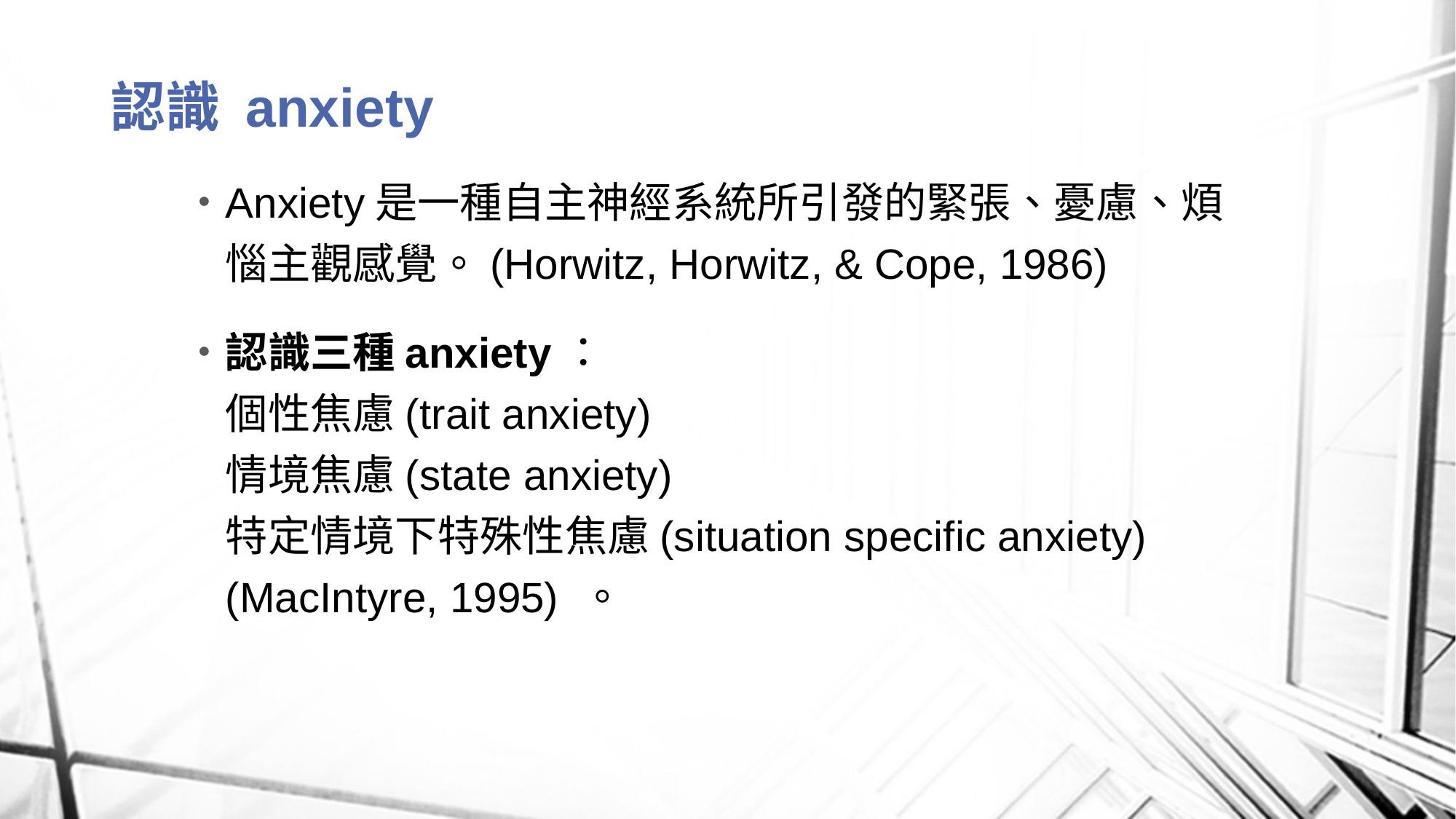

# 認識 anxiety
Anxiety是一種自主神經系統所引發的緊張、憂慮、煩惱主觀感覺。(Horwitz, Horwitz, & Cope, 1986)
認識三種anxiety：
個性焦慮(trait anxiety)
情境焦慮(state anxiety)
特定情境下特殊性焦慮(situation specific anxiety) (MacIntyre, 1995) 。